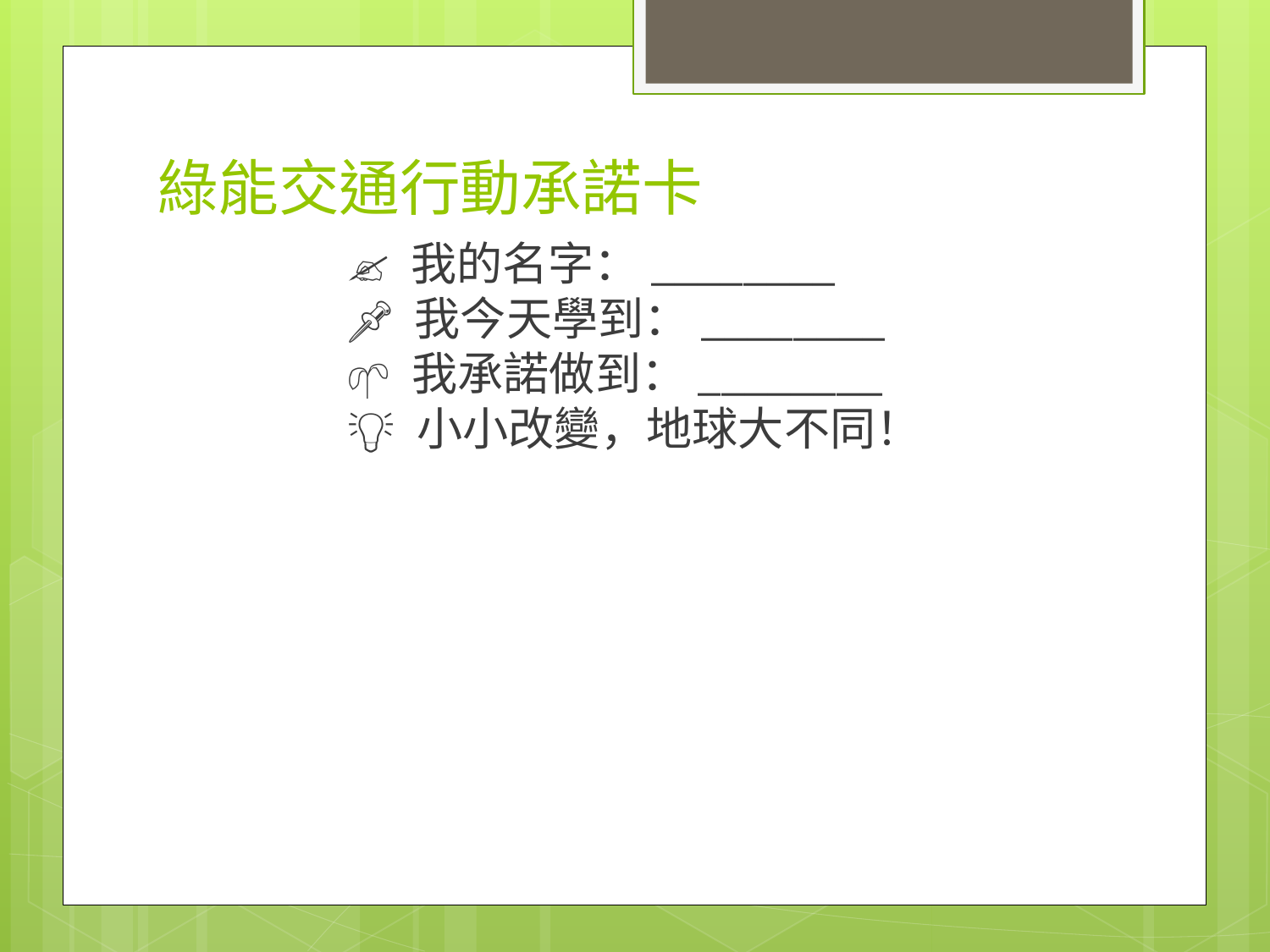

# 綠能交通行動承諾卡

✍ 我的名字：________
📌 我今天學到：________
🌱 我承諾做到：________
💡 小小改變，地球大不同！